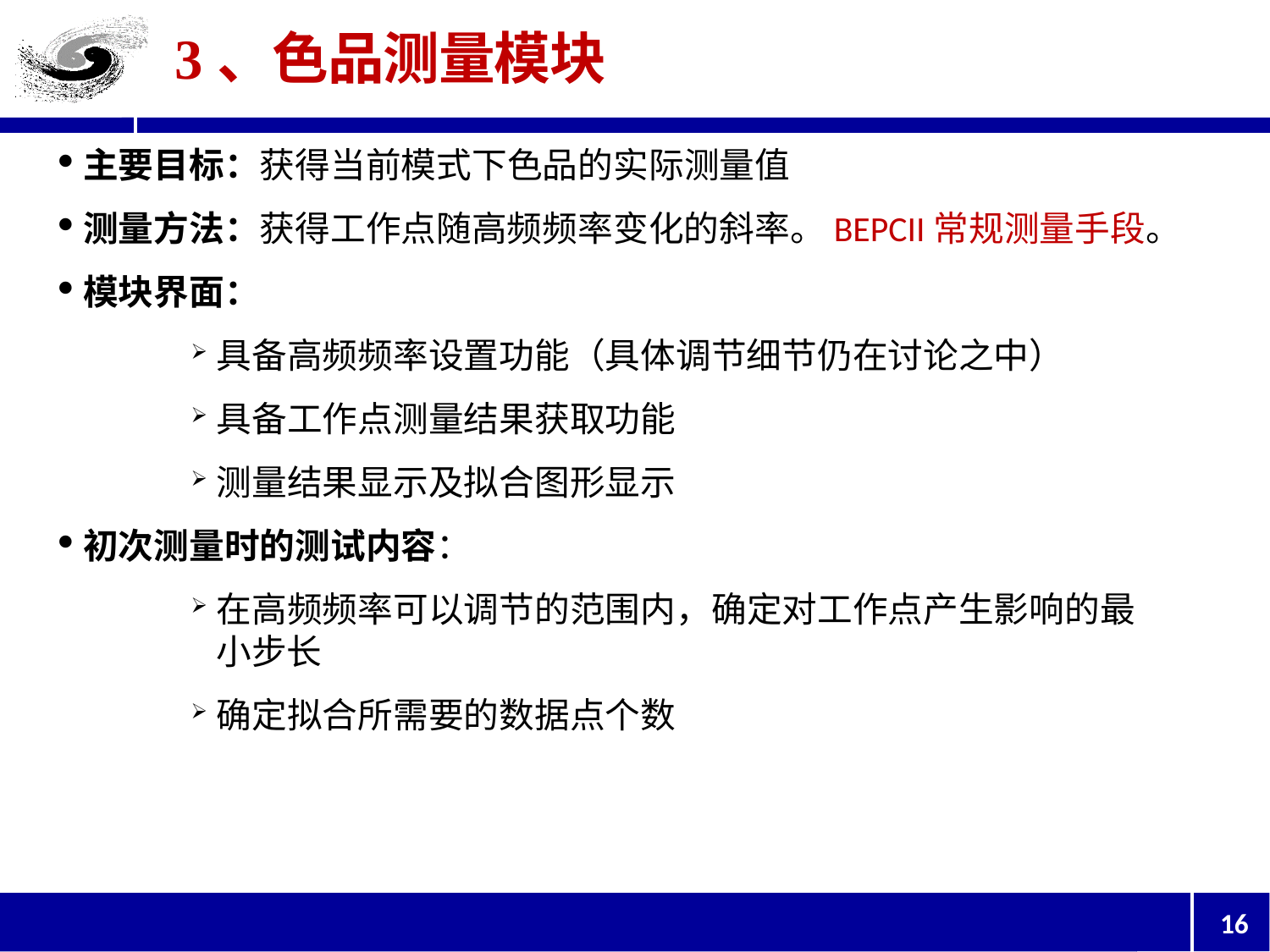

# 3、色品测量模块
主要目标：获得当前模式下色品的实际测量值
测量方法：获得工作点随高频频率变化的斜率。BEPCII常规测量手段。
模块界面：
具备高频频率设置功能（具体调节细节仍在讨论之中）
具备工作点测量结果获取功能
测量结果显示及拟合图形显示
初次测量时的测试内容：
在高频频率可以调节的范围内，确定对工作点产生影响的最小步长
确定拟合所需要的数据点个数